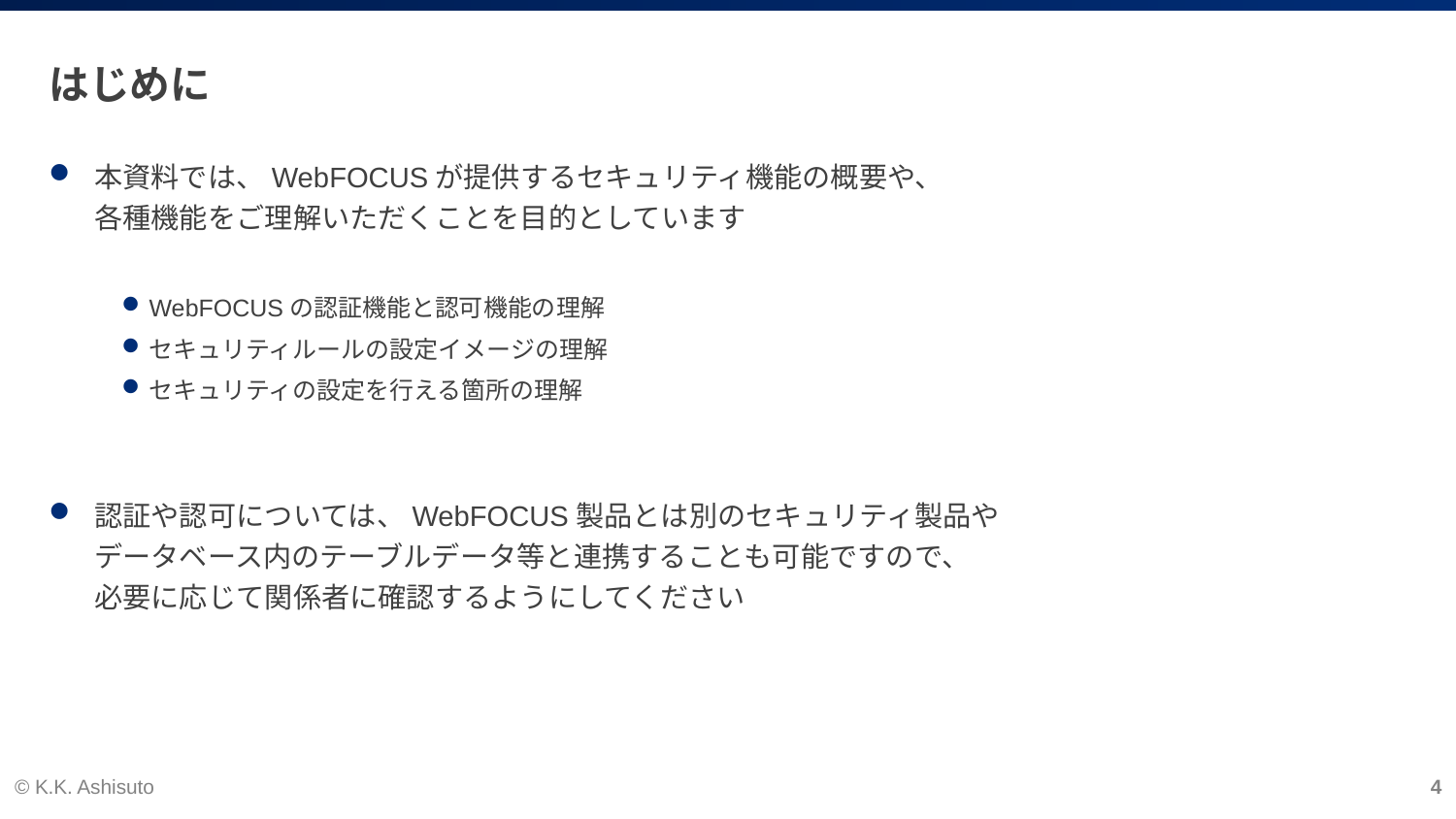

# はじめに
本資料では、WebFOCUSが提供するセキュリティ機能の概要や、
各種機能をご理解いただくことを目的としています

WebFOCUSの認証機能と認可機能の理解
セキュリティルールの設定イメージの理解
セキュリティの設定を行える箇所の理解

認証や認可については、WebFOCUS製品とは別のセキュリティ製品や
データベース内のテーブルデータ等と連携することも可能ですので、
必要に応じて関係者に確認するようにしてください
© K.K. Ashisuto
4